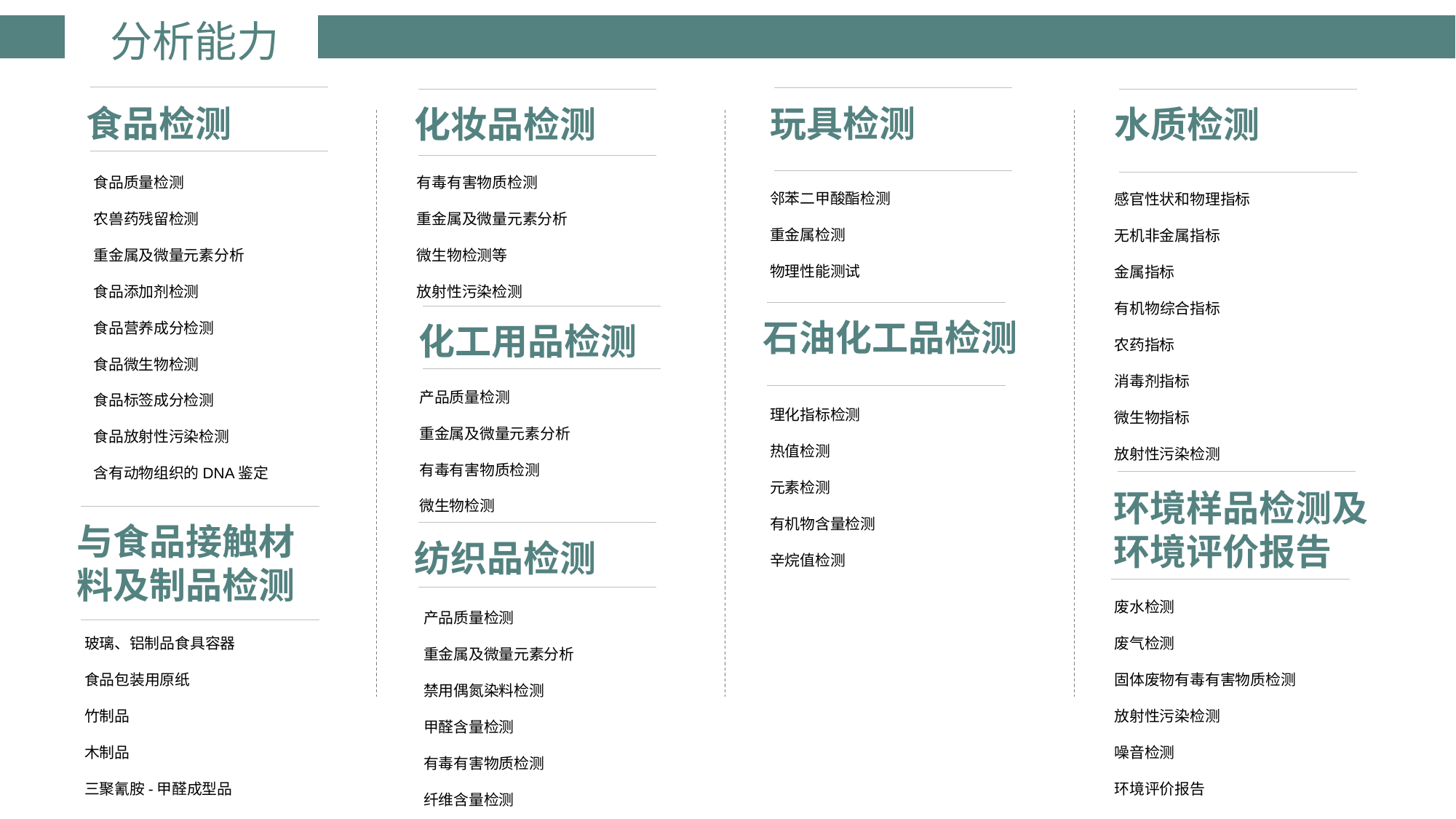

# 分析能力
食品检测
玩具检测
化妆品检测
水质检测
食品质量检测
农兽药残留检测
重金属及微量元素分析
食品添加剂检测
食品营养成分检测
食品微生物检测
食品标签成分检测
食品放射性污染检测
含有动物组织的DNA鉴定

有毒有害物质检测
重金属及微量元素分析
微生物检测等
放射性污染检测
邻苯二甲酸酯检测
重金属检测
物理性能测试
感官性状和物理指标
无机非金属指标
金属指标
有机物综合指标
农药指标
消毒剂指标
微生物指标
放射性污染检测
石油化工品检测
化工用品检测
产品质量检测
重金属及微量元素分析
有毒有害物质检测
微生物检测
理化指标检测
热值检测
元素检测
有机物含量检测
辛烷值检测
环境样品检测及环境评价报告
与食品接触材料及制品检测
纺织品检测
废水检测
废气检测
固体废物有毒有害物质检测
放射性污染检测
噪音检测
环境评价报告
产品质量检测
重金属及微量元素分析
禁用偶氮染料检测
甲醛含量检测
有毒有害物质检测
纤维含量检测
玻璃、铝制品食具容器
食品包装用原纸
竹制品
木制品
三聚氰胺-甲醛成型品